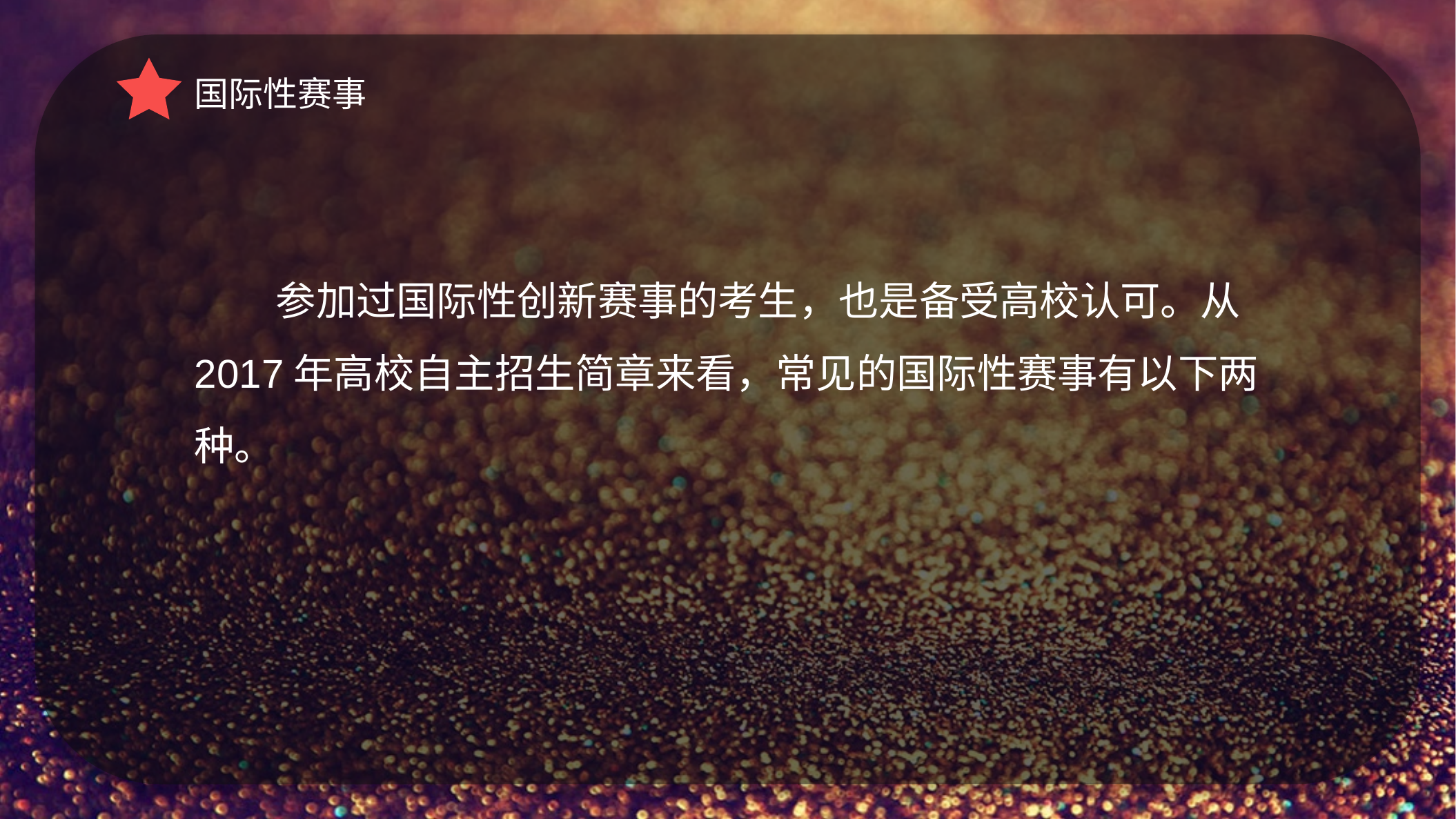

国际性赛事
        参加过国际性创新赛事的考生，也是备受高校认可。从2017年高校自主招生简章来看，常见的国际性赛事有以下两种。